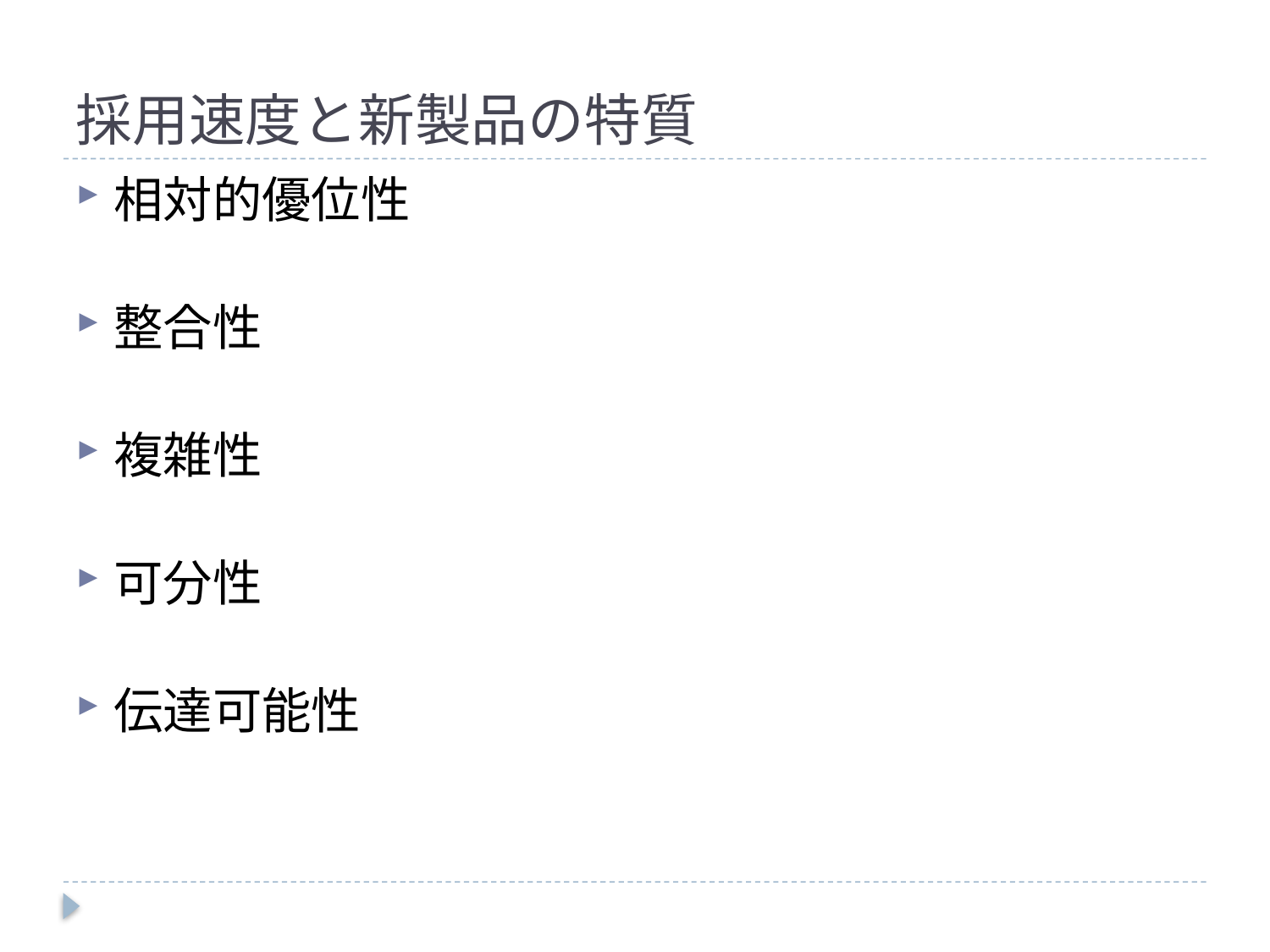

# 採用速度と新製品の特質
相対的優位性

整合性

複雑性

可分性

伝達可能性